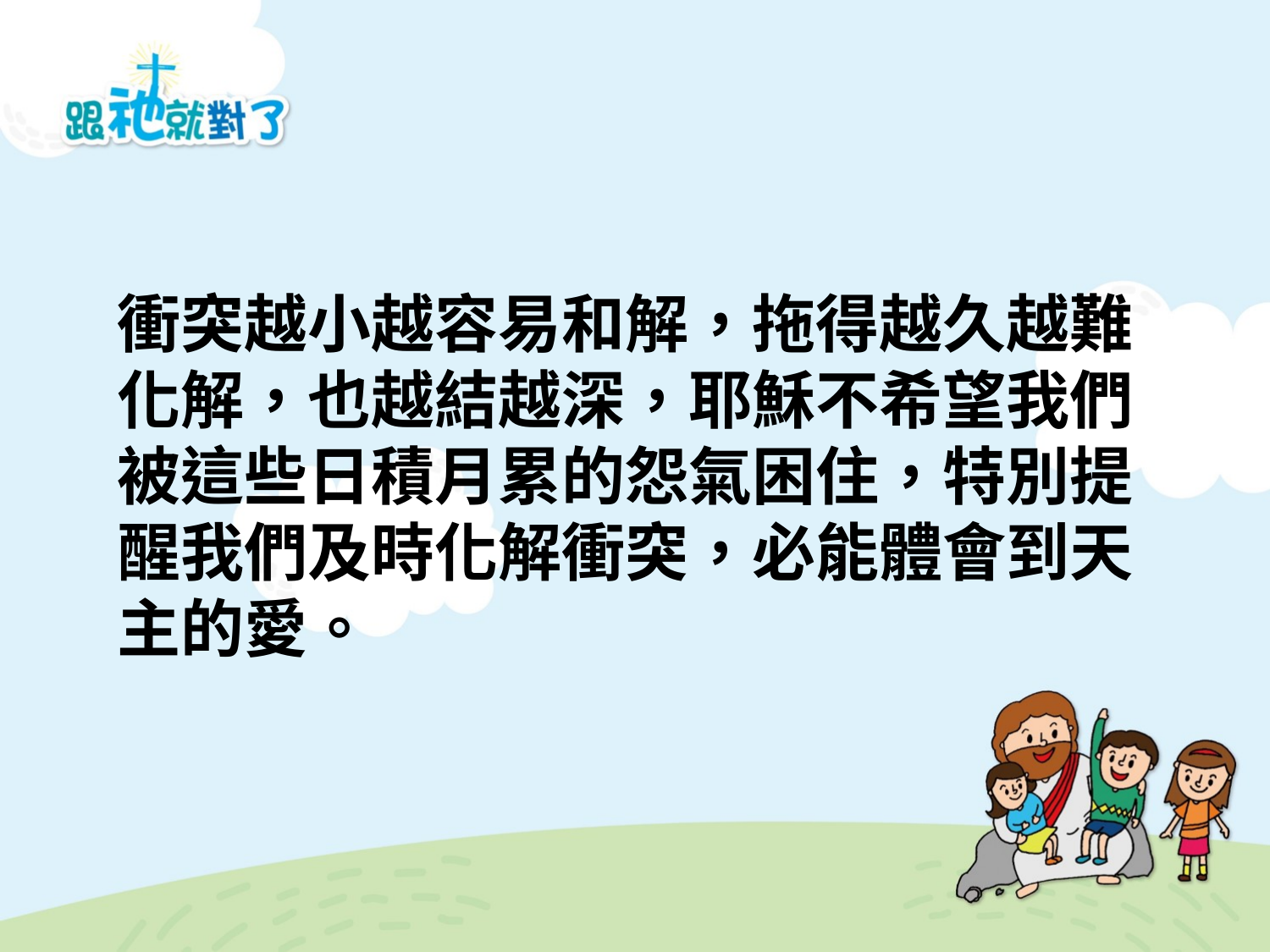

衝突越小越容易和解，拖得越久越難化解，也越結越深，耶穌不希望我們被這些日積月累的怨氣困住，特別提醒我們及時化解衝突，必能體會到天主的愛。